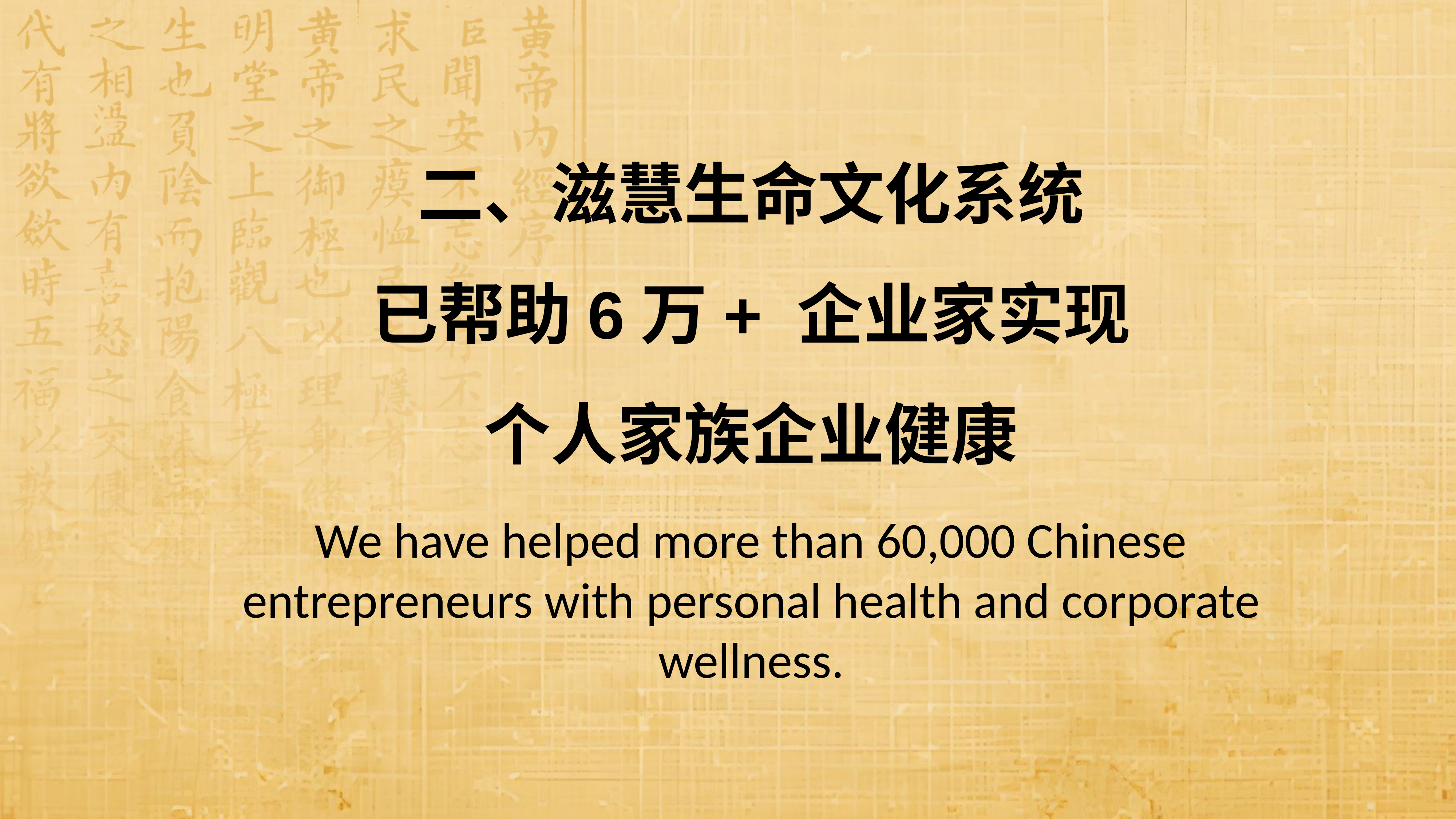

二、滋慧生命文化系统
已帮助6万+ 企业家实现
个人家族企业健康
We have helped more than 60,000 Chinese entrepreneurs with personal health and corporate wellness.